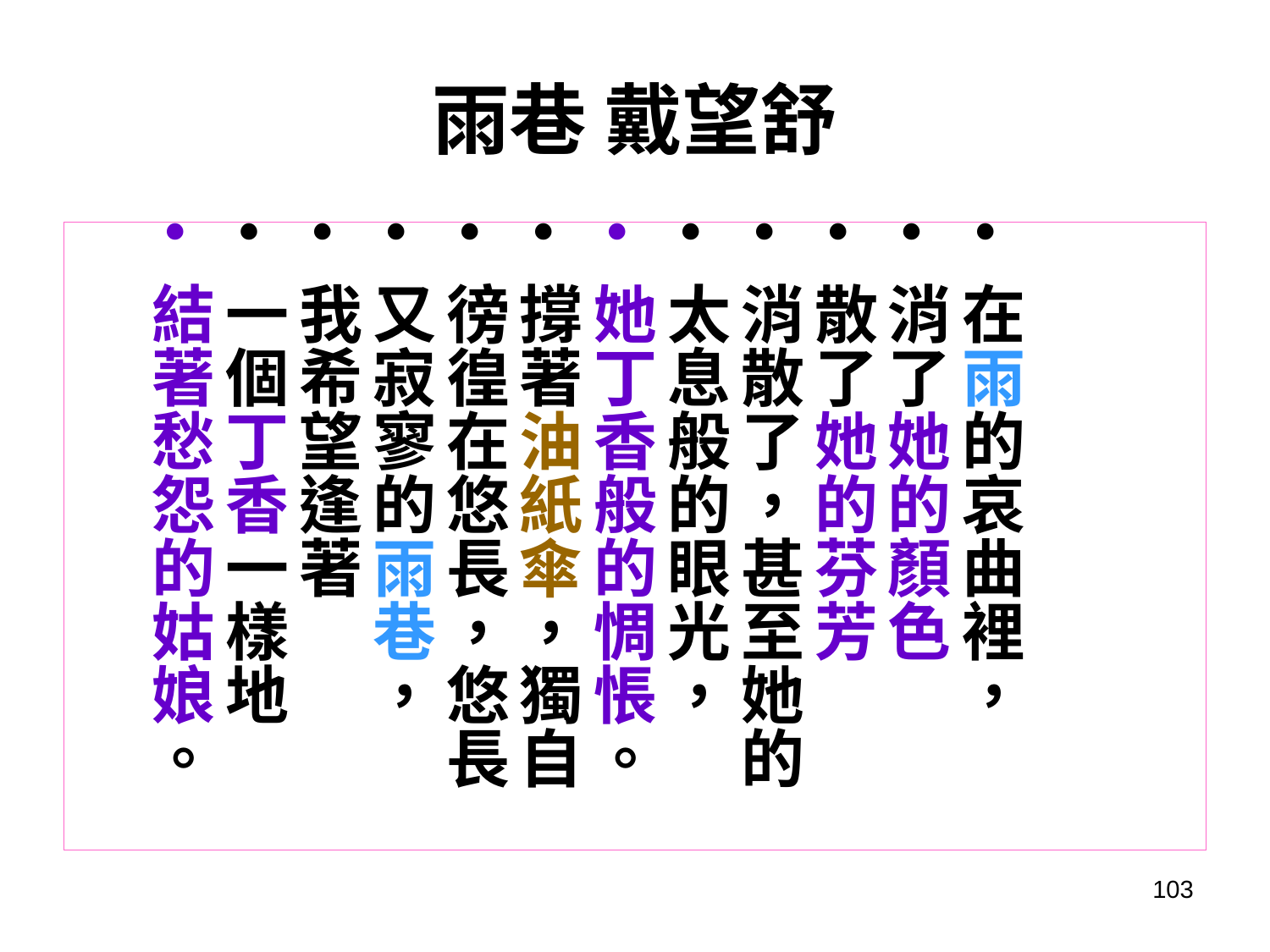

# 雨巷 戴望舒

在雨的哀曲裡，
消了她的顏色
散了她的芬芳
消散了，甚至她的
太息般的眼光，
她丁香般的惆悵。
撐著油紙傘，獨自
徬徨在悠長，悠長
又寂寥的雨巷，
我希望逢著
一個丁香一樣地
結著愁怨的姑娘。

103